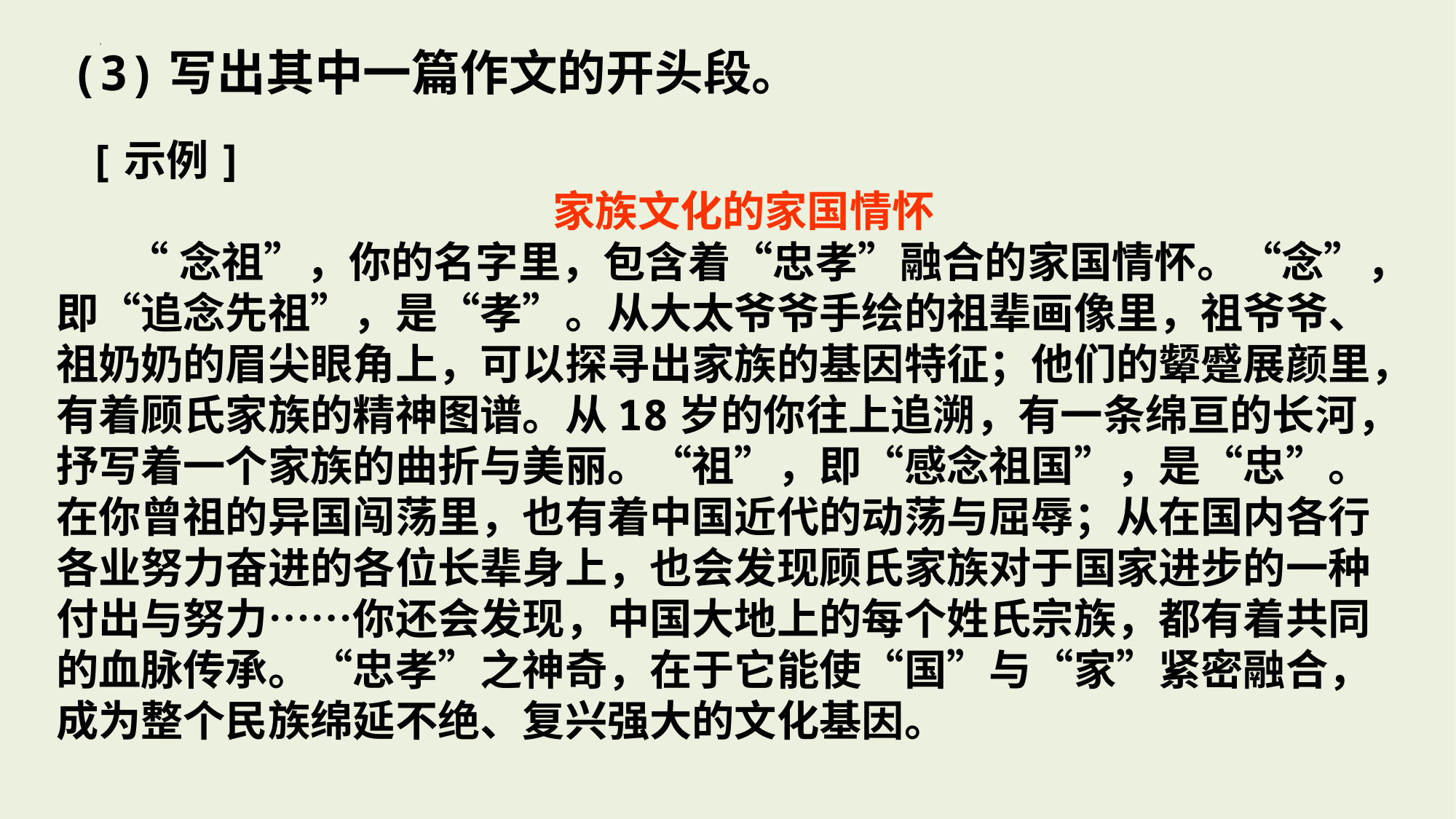

(3)写出其中一篇作文的开头段。
[示例]
家族文化的家国情怀
    “念祖”，你的名字里，包含着“忠孝”融合的家国情怀。“念”，即“追念先祖”，是“孝”。从大太爷爷手绘的祖辈画像里，祖爷爷、祖奶奶的眉尖眼角上，可以探寻出家族的基因特征；他们的颦蹙展颜里，有着顾氏家族的精神图谱。从18岁的你往上追溯，有一条绵亘的长河，抒写着一个家族的曲折与美丽。“祖”，即“感念祖国”，是“忠”。在你曾祖的异国闯荡里，也有着中国近代的动荡与屈辱；从在国内各行各业努力奋进的各位长辈身上，也会发现顾氏家族对于国家进步的一种付出与努力……你还会发现，中国大地上的每个姓氏宗族，都有着共同的血脉传承。“忠孝”之神奇，在于它能使“国”与“家”紧密融合，成为整个民族绵延不绝、复兴强大的文化基因。